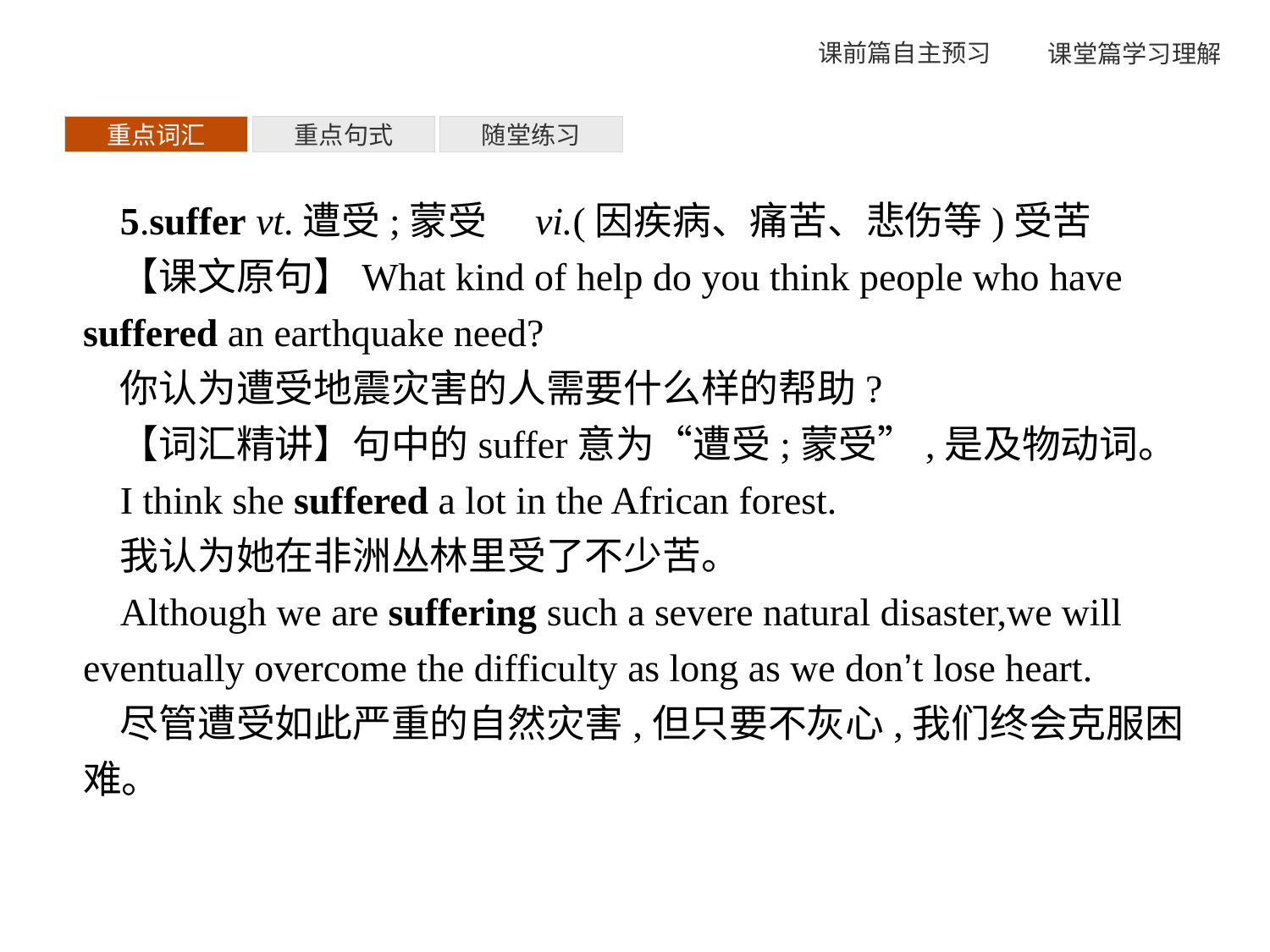

重点词汇
重点句式
随堂练习
5.suffer vt.遭受;蒙受　vi.(因疾病、痛苦、悲伤等)受苦
【课文原句】What kind of help do you think people who have suffered an earthquake need?
你认为遭受地震灾害的人需要什么样的帮助?
【词汇精讲】句中的suffer意为“遭受;蒙受”,是及物动词。
I think she suffered a lot in the African forest.
我认为她在非洲丛林里受了不少苦。
Although we are suffering such a severe natural disaster,we will eventually overcome the difficulty as long as we don’t lose heart.
尽管遭受如此严重的自然灾害,但只要不灰心,我们终会克服困难。